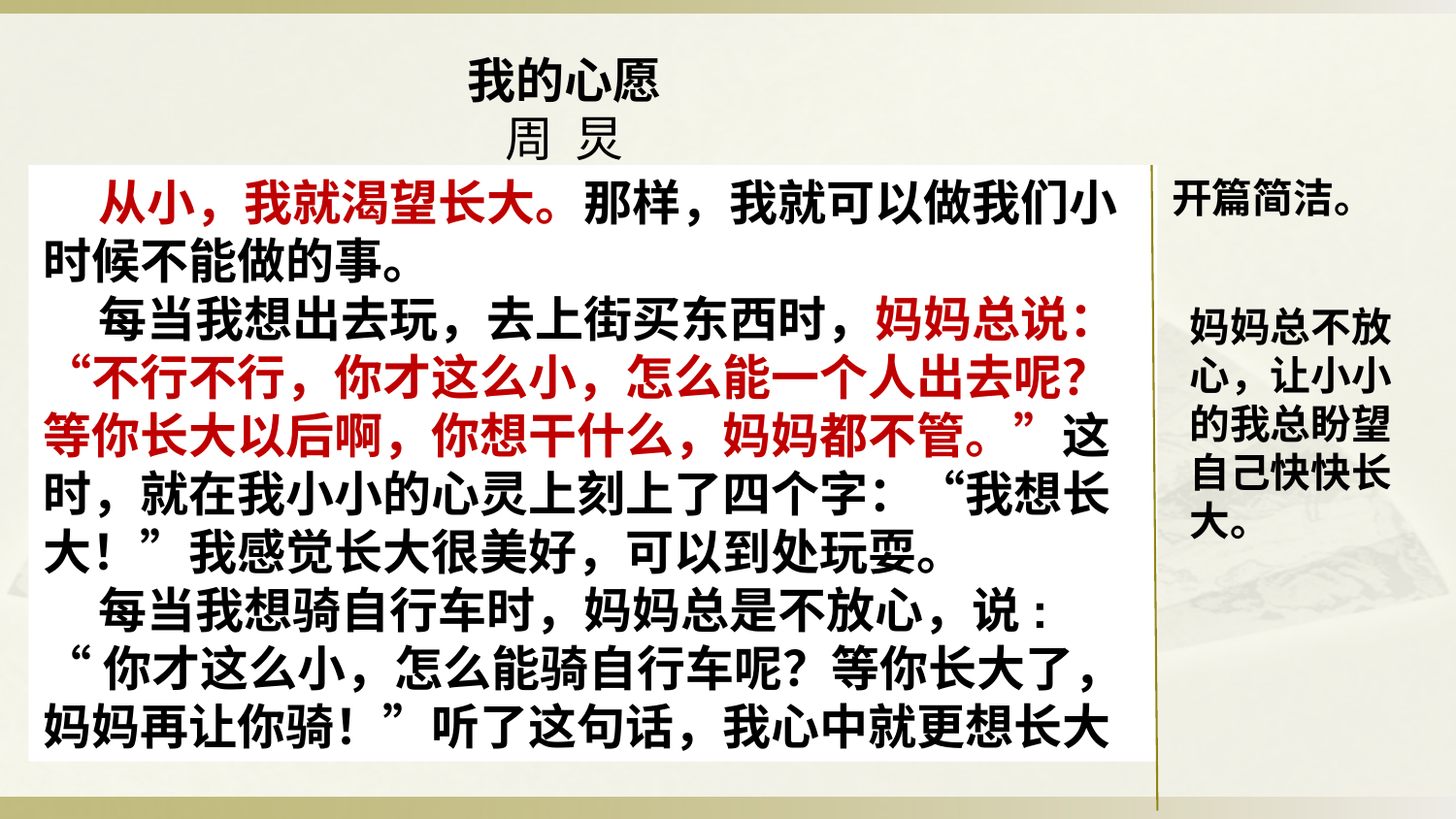

我的心愿
周  炅
    从小，我就渴望长大。那样，我就可以做我们小时候不能做的事。
    每当我想出去玩，去上街买东西时，妈妈总说：“不行不行，你才这么小，怎么能一个人出去呢？等你长大以后啊，你想干什么，妈妈都不管。”这时，就在我小小的心灵上刻上了四个字：“我想长大！”我感觉长大很美好，可以到处玩耍。
    每当我想骑自行车时，妈妈总是不放心，说:
“你才这么小，怎么能骑自行车呢？等你长大了，妈妈再让你骑！”听了这句话，我心中就更想长大
开篇简洁。
妈妈总不放心，让小小的我总盼望自己快快长大。